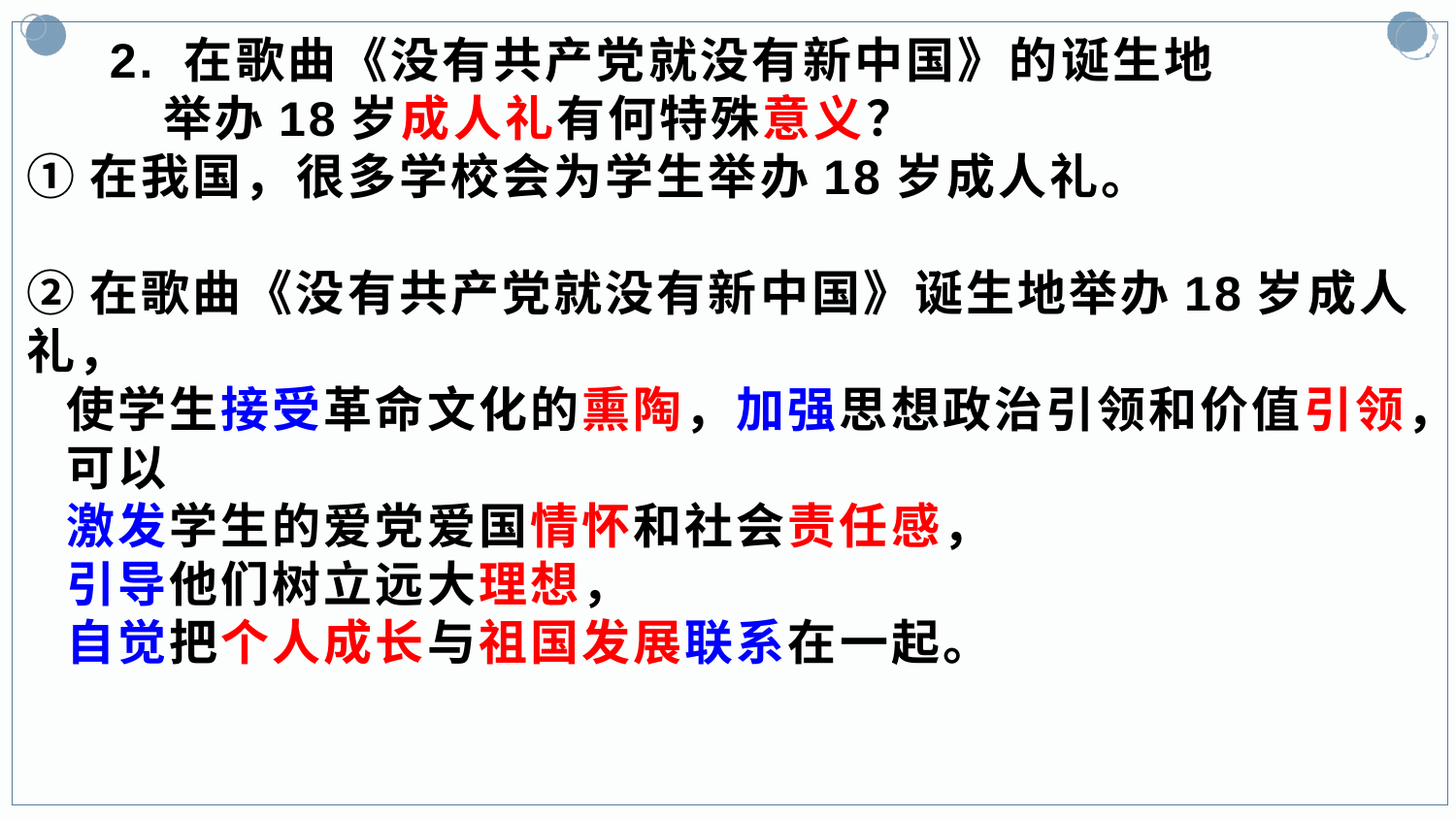

2. 在歌曲《没有共产党就没有新中国》的诞生地
         举办18岁成人礼有何特殊意义？
①在我国，很多学校会为学生举办18岁成人礼。

②在歌曲《没有共产党就没有新中国》诞生地举办18岁成人礼，
  使学生接受革命文化的熏陶，加强思想政治引领和价值引领，
  可以
  激发学生的爱党爱国情怀和社会责任感，
  引导他们树立远大理想，
  自觉把个人成长与祖国发展联系在一起。